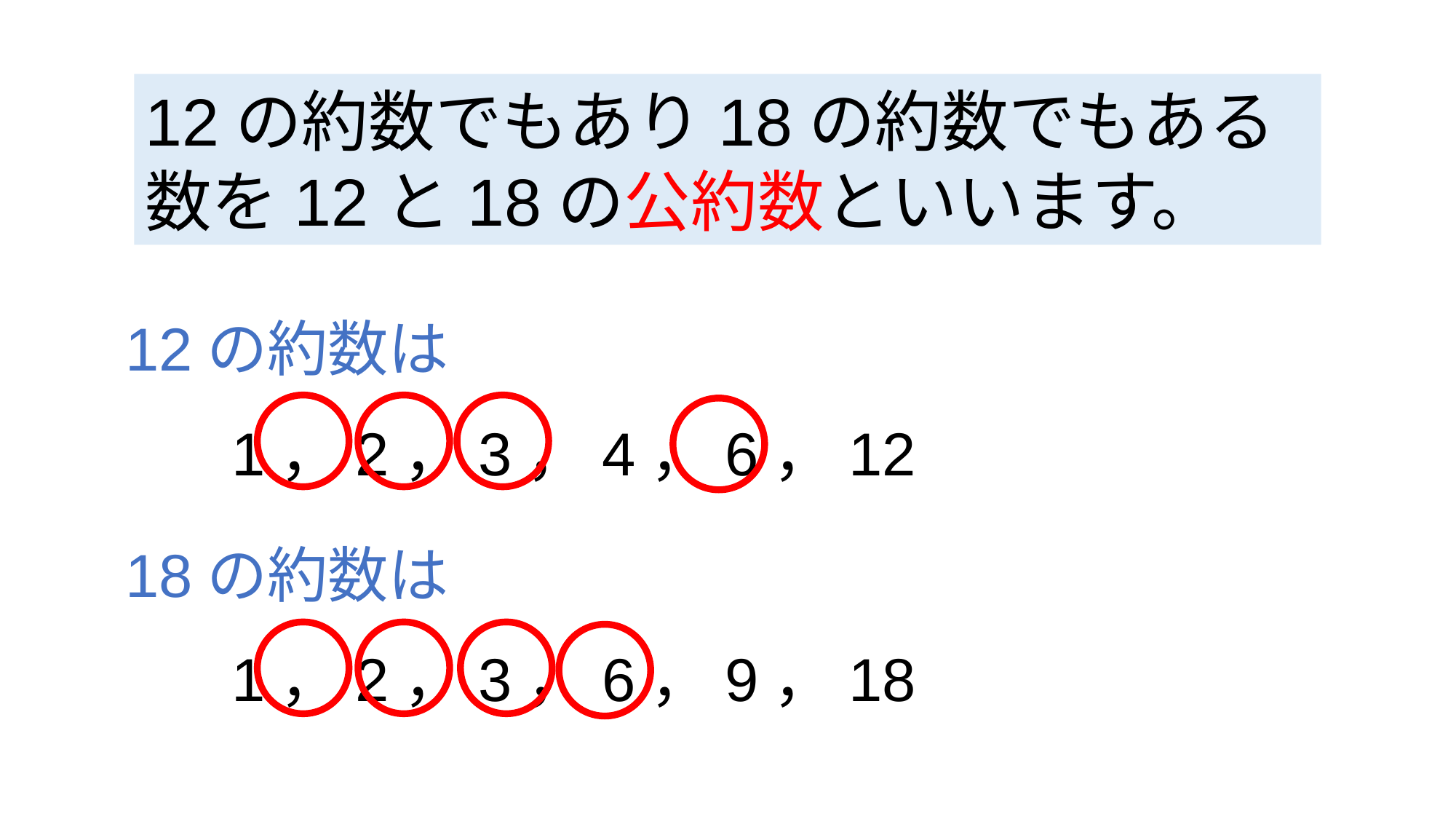

12の約数でもあり18の約数でもある数を12と18の公約数といいます。
12の約数は

1，2，3，4，6，12
18の約数は

1，2，3，6，9，18